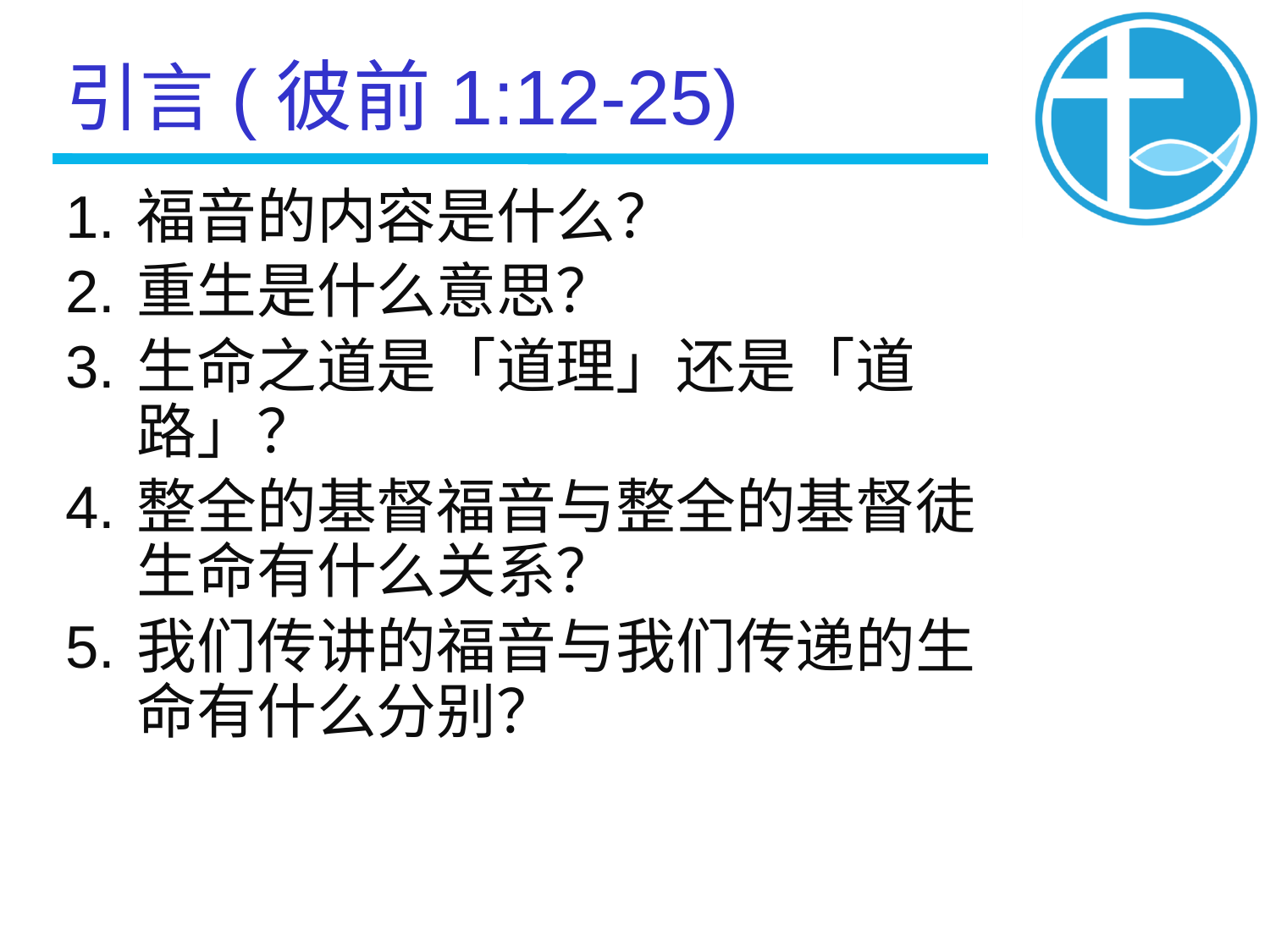

引言(彼前1:12-25)

福音的内容是什么？
重生是什么意思？
生命之道是「道理」还是「道路」？
整全的基督福音与整全的基督徒生命有什么关系？
我们传讲的福音与我们传递的生命有什么分别？